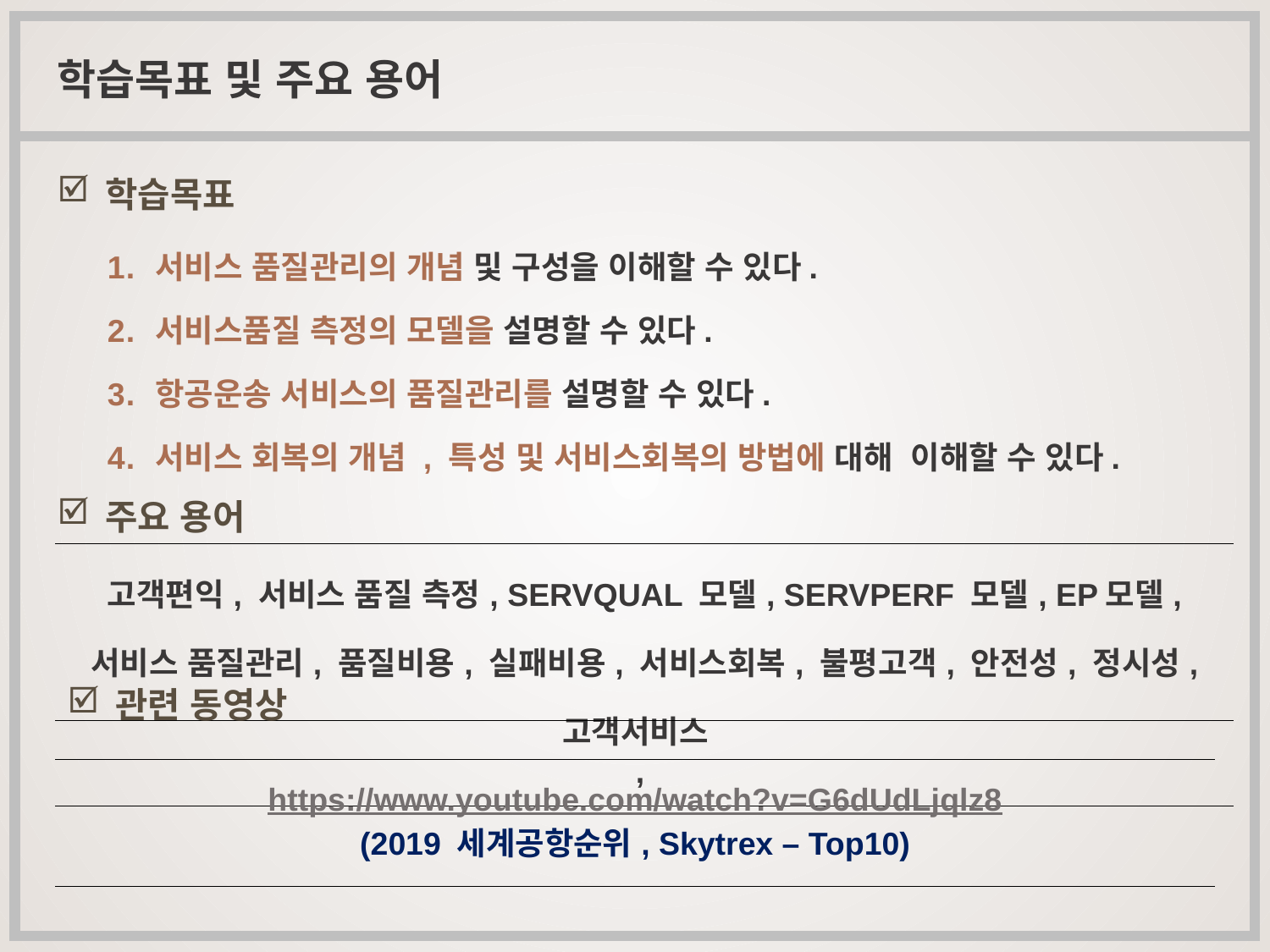

학습목표 및 주요 용어
학습목표
서비스 품질관리의 개념 및 구성을 이해할 수 있다.
서비스품질 측정의 모델을 설명할 수 있다.
항공운송 서비스의 품질관리를 설명할 수 있다.
서비스 회복의 개념 , 특성 및 서비스회복의 방법에 대해  이해할 수 있다.
주요 용어
| 고객편익, 서비스 품질 측정, SERVQUAL 모델, SERVPERF 모델, EP모델, 서비스 품질관리, 품질비용, 실패비용, 서비스회복, 불평고객, 안전성, 정시성, 고객서비스 |
| --- |
| , |
관련 동영상
| https://www.youtube.com/watch?v=G6dUdLjqlz8 (2019 세계공항순위, Skytrex – Top10) |
| --- |